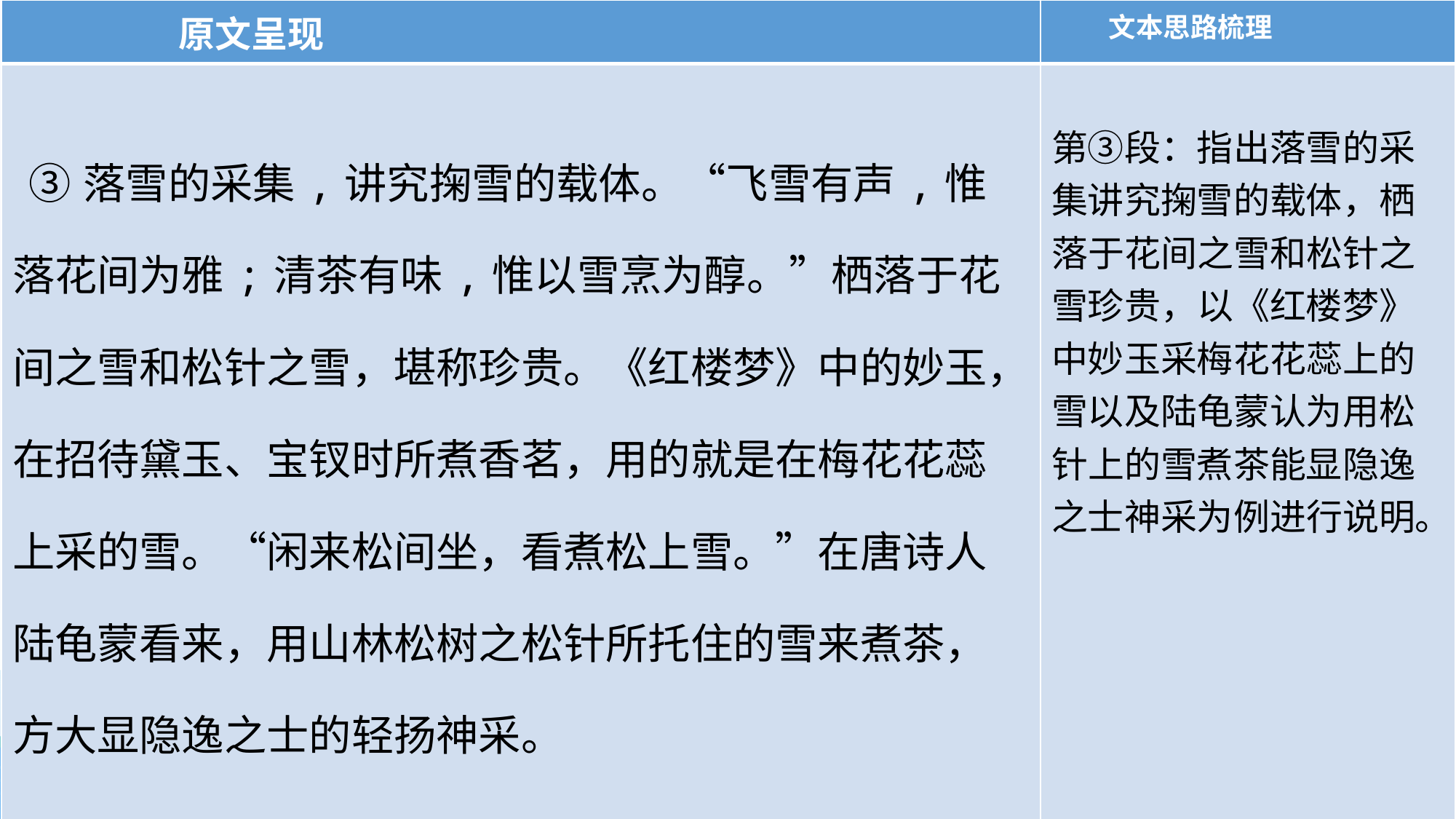

| 原文呈现 | 文本思路梳理 |
| --- | --- |
| ③落雪的采集,讲究掬雪的载体。“飞雪有声,惟落花间为雅;清茶有味,惟以雪烹为醇。”栖落于花间之雪和松针之雪，堪称珍贵。《红楼梦》中的妙玉，在招待黛玉、宝钗时所煮香茗，用的就是在梅花花蕊上采的雪。“闲来松间坐，看煮松上雪。”在唐诗人陆龟蒙看来，用山林松树之松针所托住的雪来煮茶，方大显隐逸之士的轻扬神采。 | 第③段：指出落雪的采集讲究掬雪的载体，栖落于花间之雪和松针之雪珍贵，以《红楼梦》中妙玉采梅花花蕊上的雪以及陆龟蒙认为用松针上的雪煮茶能显隐逸之士神采为例进行说明。 |